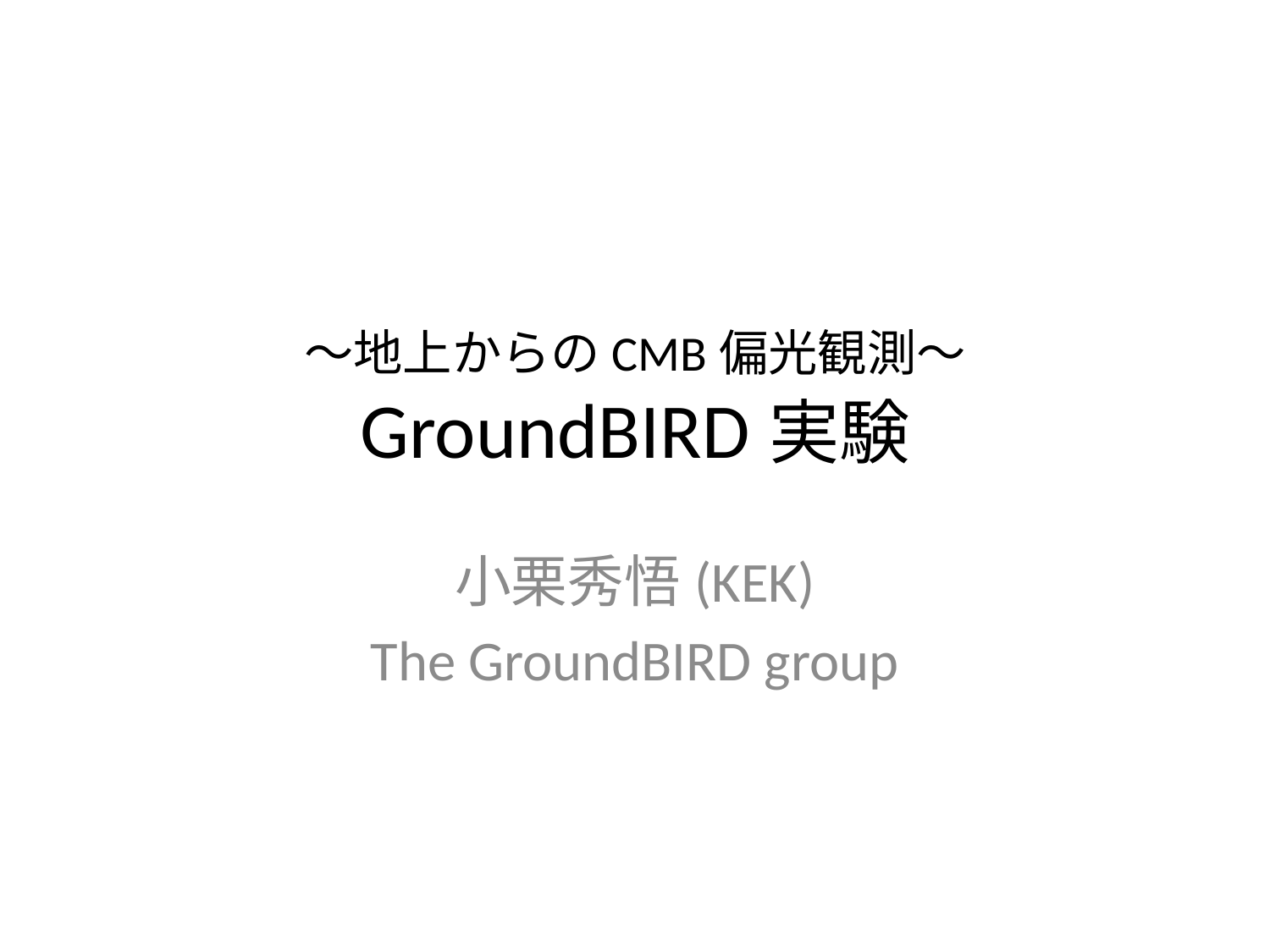

# 〜地上からのCMB偏光観測〜 GroundBIRD実験
小栗秀悟(KEK)
The GroundBIRD group